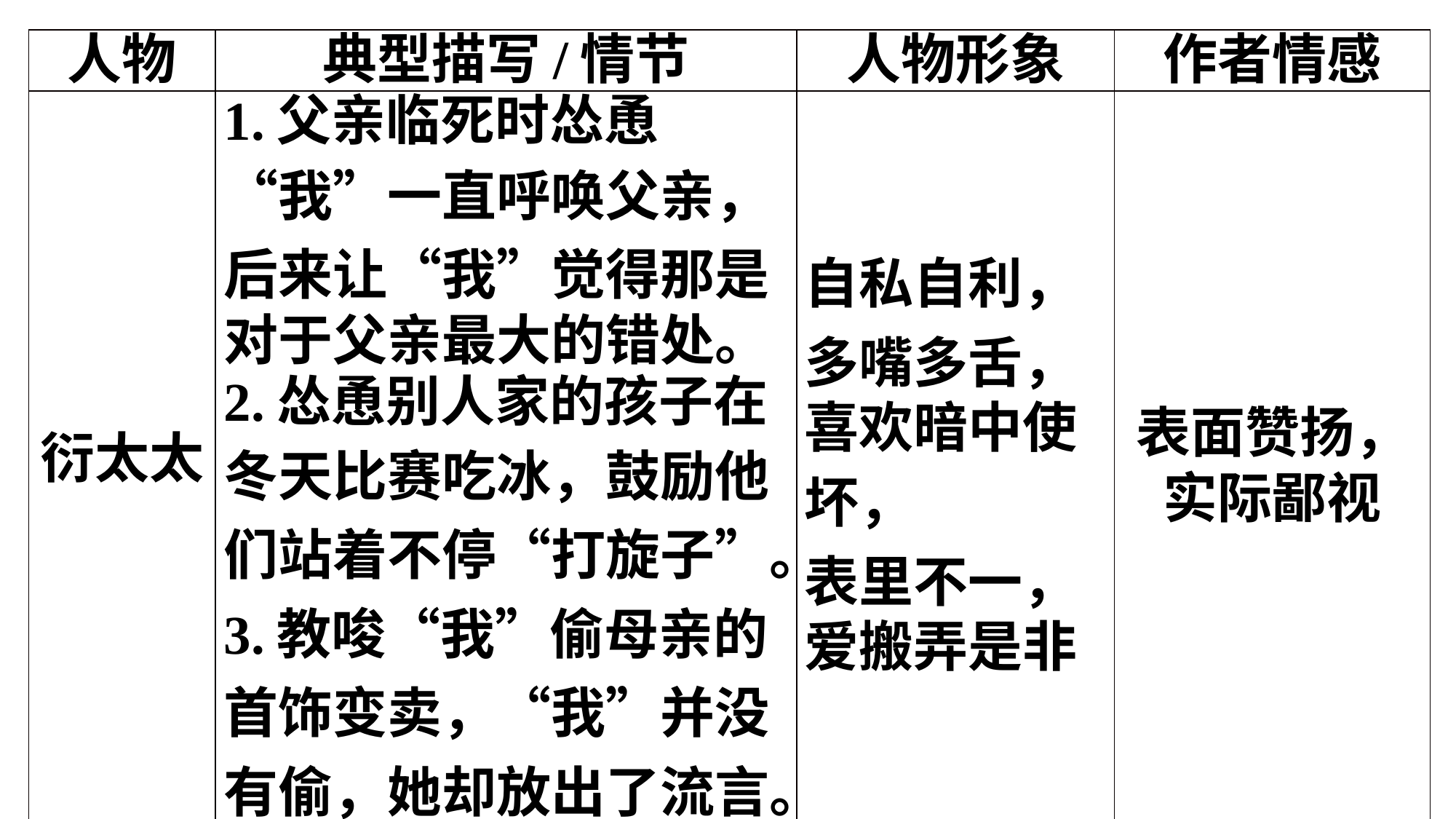

| 人物 | 典型描写/情节 | 人物形象 | 作者情感 |
| --- | --- | --- | --- |
| 衍太太 | 1.父亲临死时怂恿“我”一直呼唤父亲，后来让“我”觉得那是对于父亲最大的错处。 2.怂恿别人家的孩子在冬天比赛吃冰，鼓励他们站着不停“打旋子”。3.教唆“我”偷母亲的首饰变卖，“我”并没有偷，她却放出了流言。 | 自私自利，多嘴多舌，喜欢暗中使坏， 表里不一，爱搬弄是非 | 表面赞扬，实际鄙视 |
| “衍太太”涉及的作品：《琐记》《父亲的病》 |  |  |  |